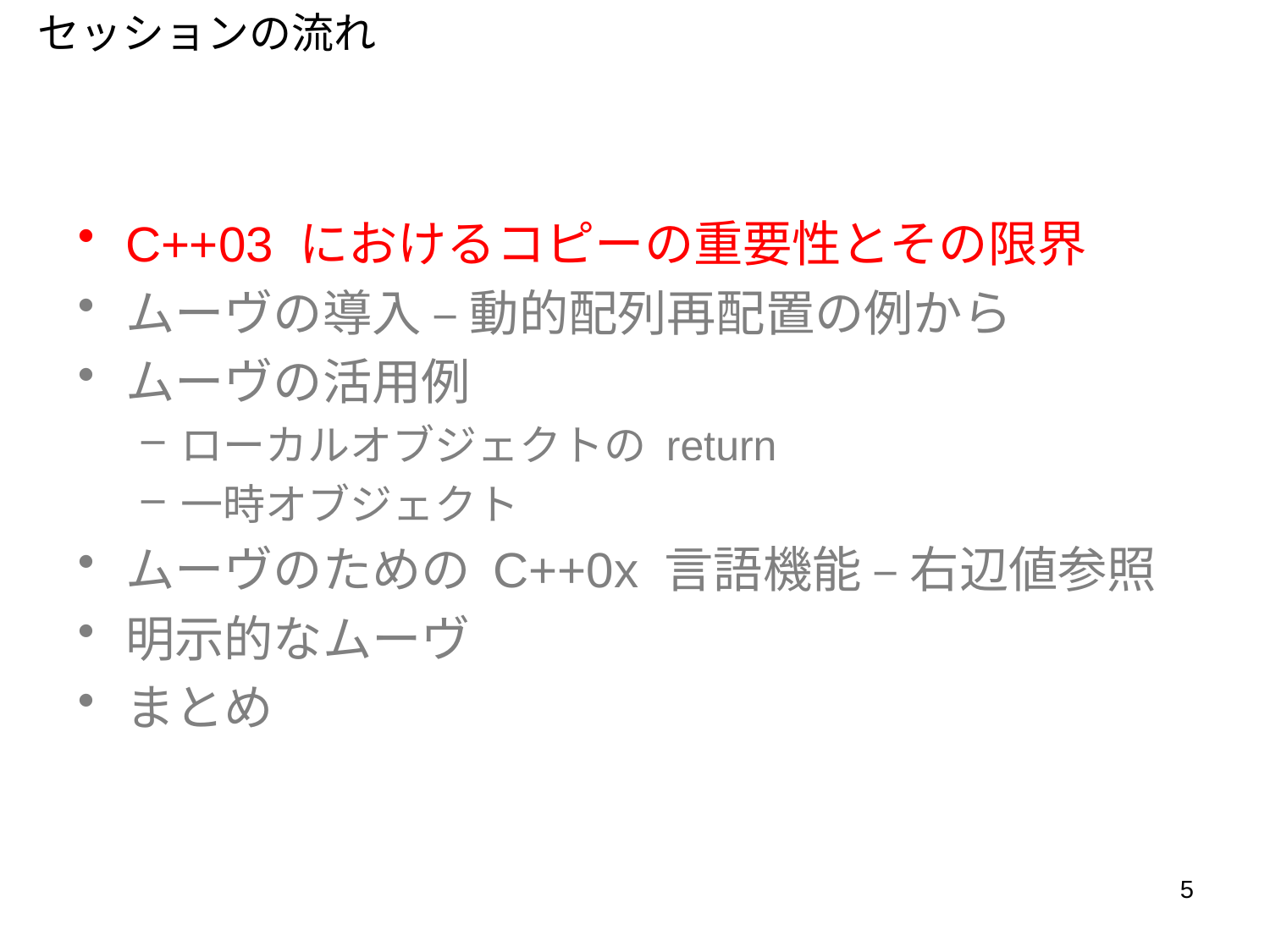

セッションの流れ
C++03 におけるコピーの重要性とその限界
ムーヴの導入 – 動的配列再配置の例から
ムーヴの活用例
ローカルオブジェクトの return
一時オブジェクト
ムーヴのための C++0x 言語機能 – 右辺値参照
明示的なムーヴ
まとめ
5